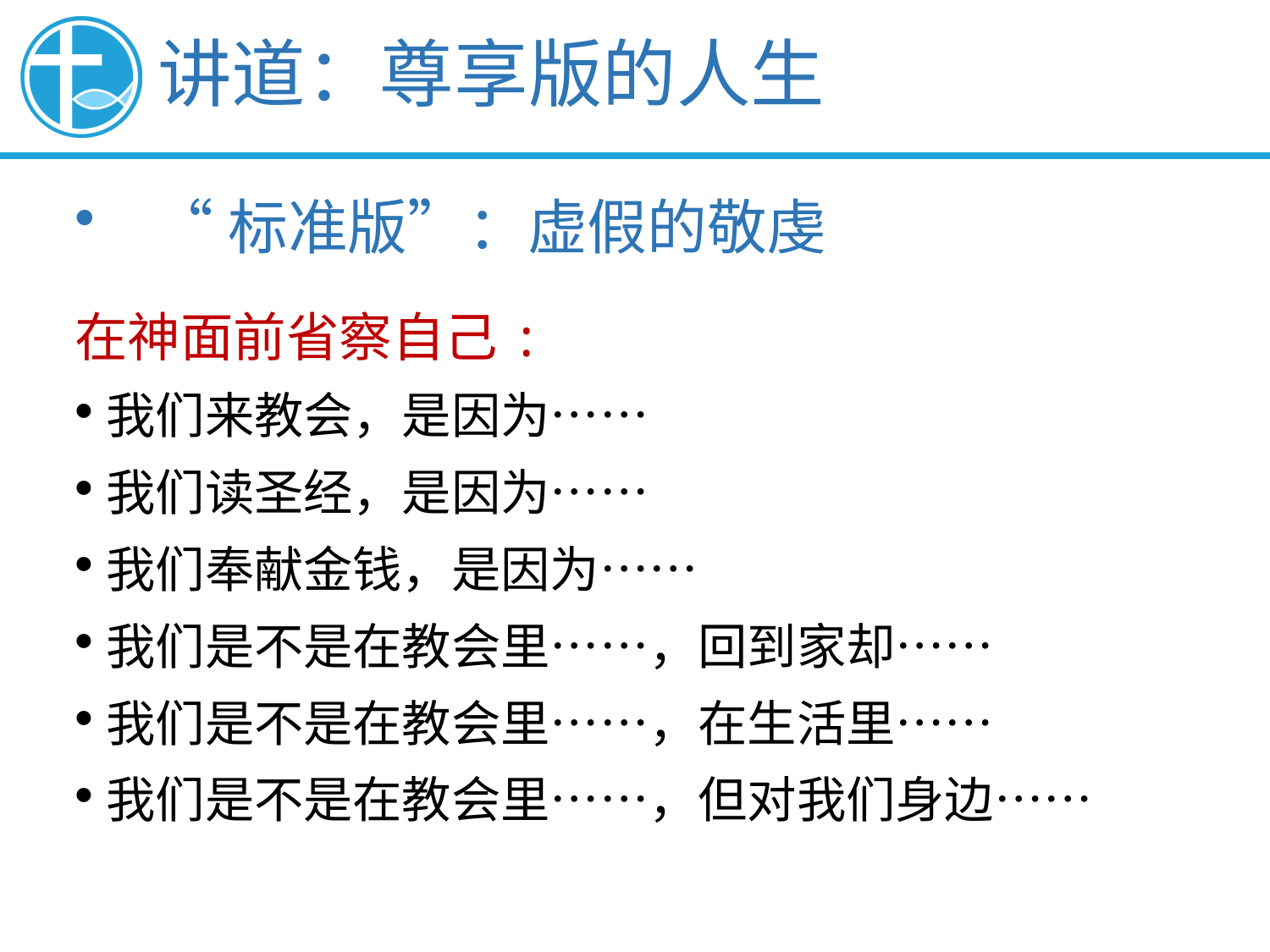

讲道：尊享版的人生
“标准版”：虚假的敬虔
在神面前省察自己:
我们来教会，是因为……
我们读圣经，是因为……
我们奉献金钱，是因为……
我们是不是在教会里……，回到家却……
我们是不是在教会里……，在生活里……
我们是不是在教会里……，但对我们身边……